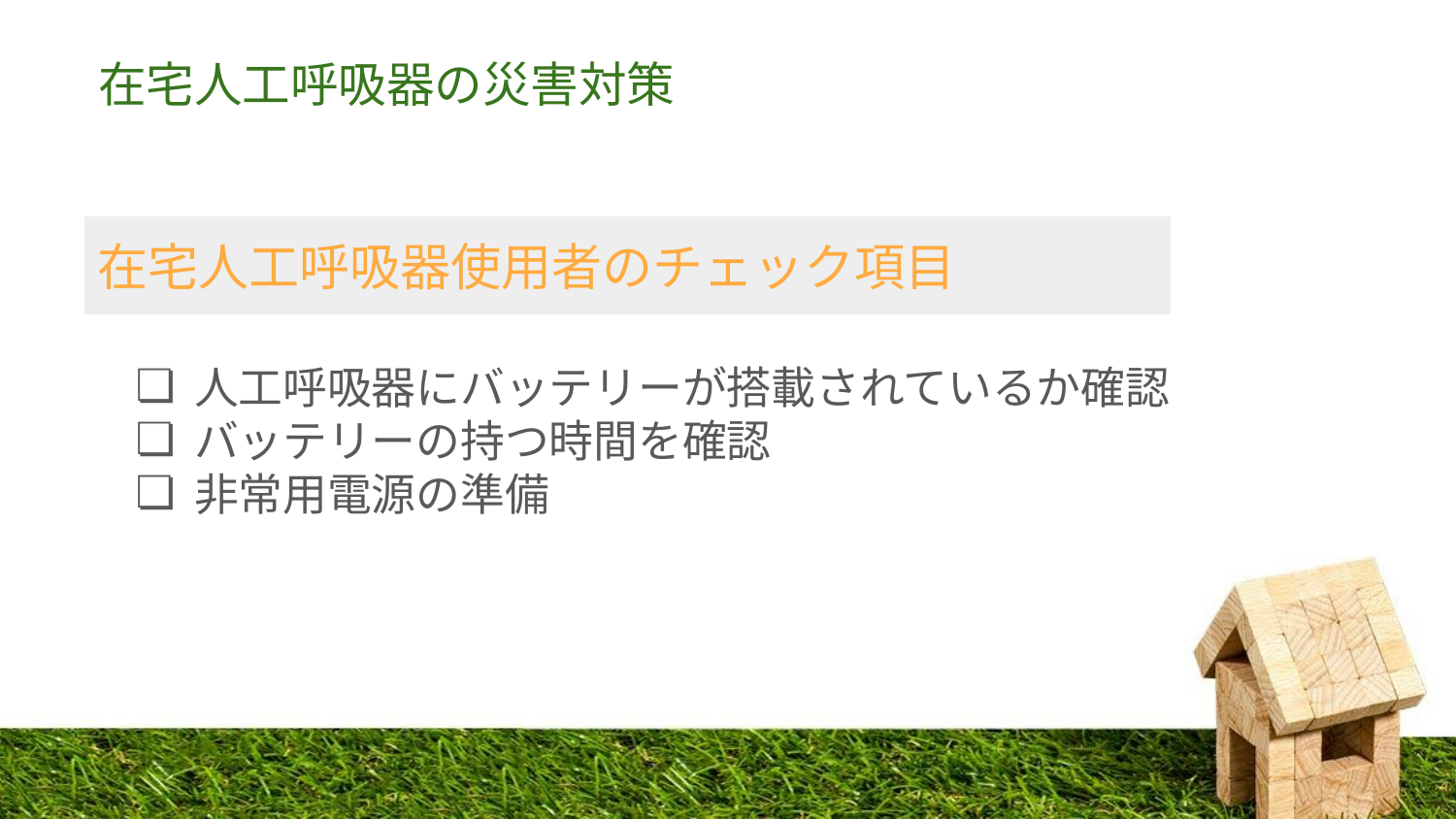

# 在宅人工呼吸器の災害対策
在宅人工呼吸器使用者のチェック項目
人工呼吸器にバッテリーが搭載されているか確認
バッテリーの持つ時間を確認
非常用電源の準備